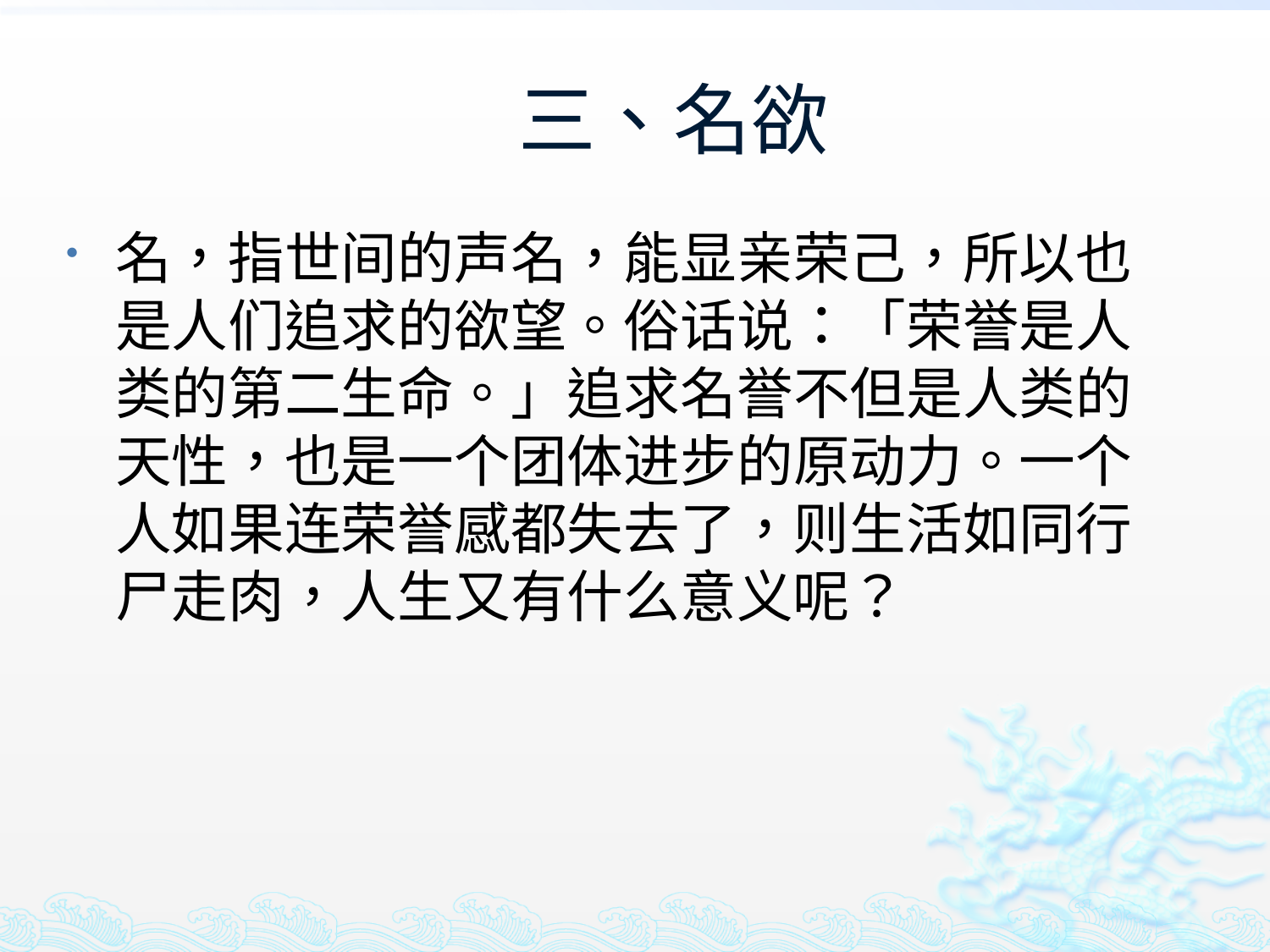

# 三、名欲
名，指世间的声名，能显亲荣己，所以也是人们追求的欲望。俗话说：「荣誉是人类的第二生命。」追求名誉不但是人类的天性，也是一个团体进步的原动力。一个人如果连荣誉感都失去了，则生活如同行尸走肉，人生又有什么意义呢？